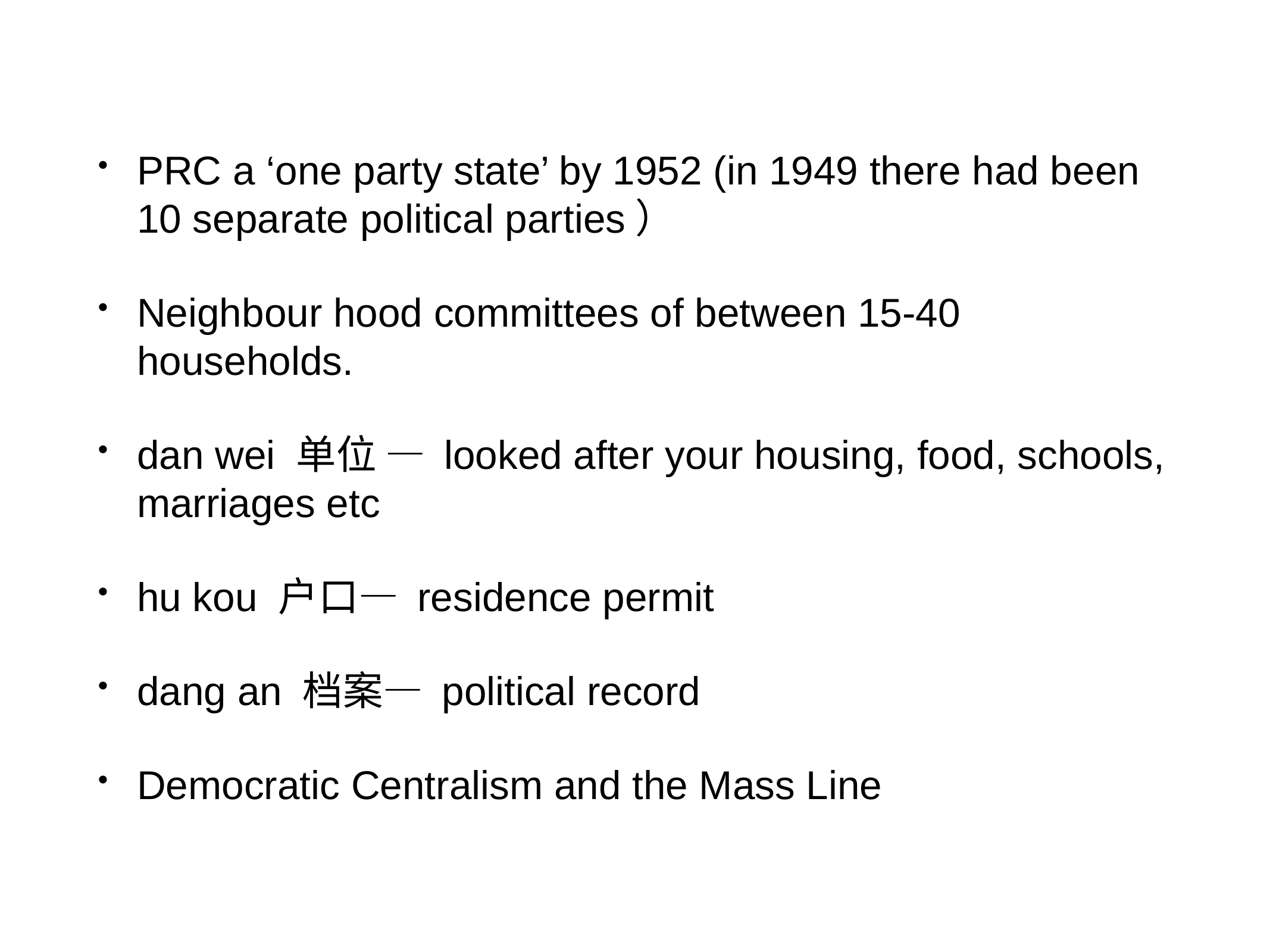

PRC a ‘one party state’ by 1952 (in 1949 there had been 10 separate political parties）
Neighbour hood committees of between 15-40 households.
dan wei 单位 — looked after your housing, food, schools, marriages etc
hu kou 户口— residence permit
dang an 档案— political record
Democratic Centralism and the Mass Line